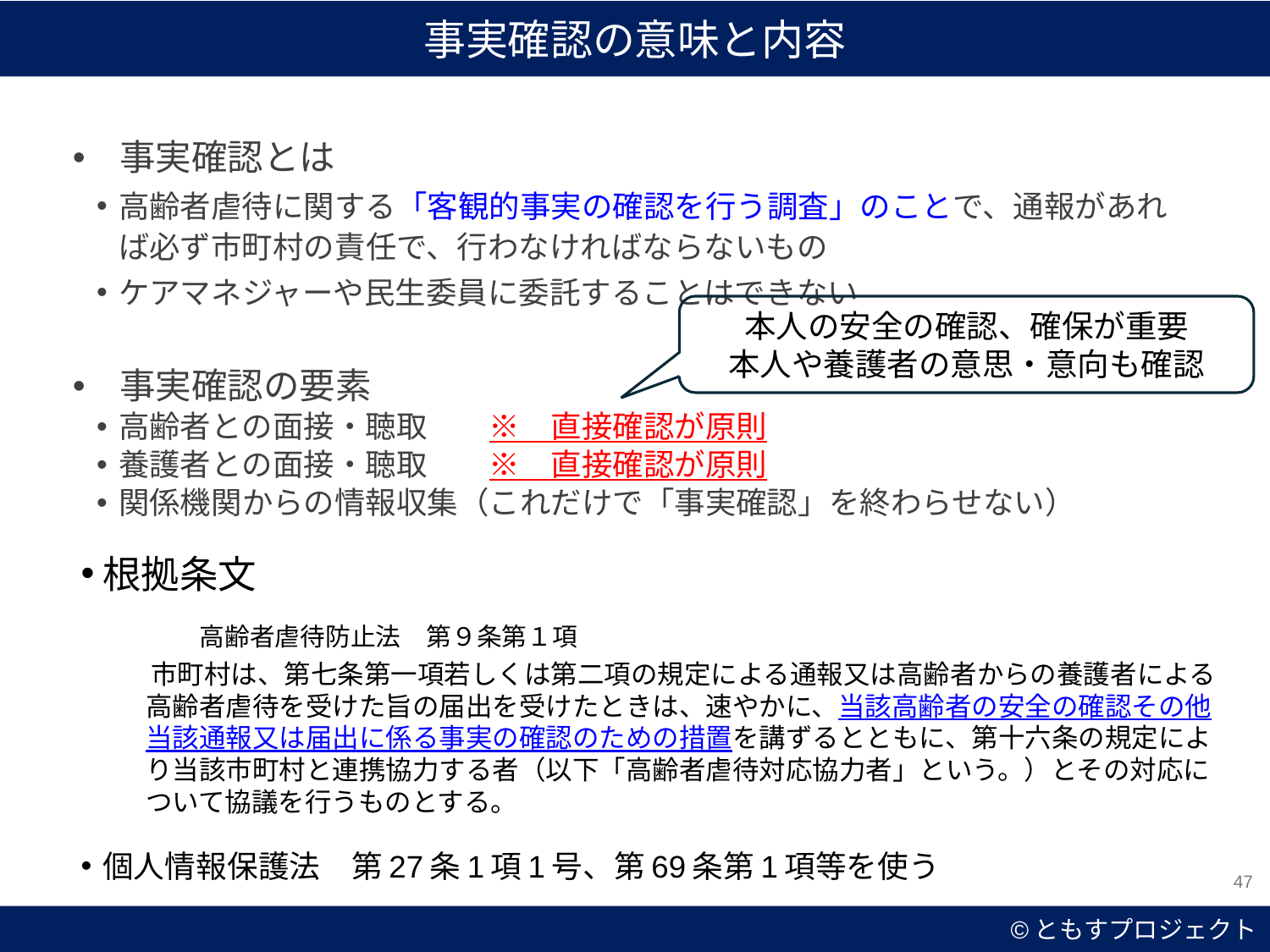

事実確認の意味と内容

　事実確認とは
高齢者虐待に関する「客観的事実の確認を行う調査」のことで、通報があれば必ず市町村の責任で、行わなければならないもの
ケアマネジャーや民生委員に委託することはできない

　事実確認の要素
高齢者との面接・聴取　　※　直接確認が原則
養護者との面接・聴取　　※　直接確認が原則
関係機関からの情報収集（これだけで「事実確認」を終わらせない）

本人の安全の確認、確保が重要
本人や養護者の意思・意向も確認
根拠条文
　　　　高齢者虐待防止法　第９条第１項
　市町村は、第七条第一項若しくは第二項の規定による通報又は高齢者からの養護者による高齢者虐待を受けた旨の届出を受けたときは、速やかに、当該高齢者の安全の確認その他当該通報又は届出に係る事実の確認のための措置を講ずるとともに、第十六条の規定により当該市町村と連携協力する者（以下「高齢者虐待対応協力者」という。）とその対応について協議を行うものとする。
個人情報保護法　第27条1項1号、第69条第1項等を使う

47
©ともすプロジェクト